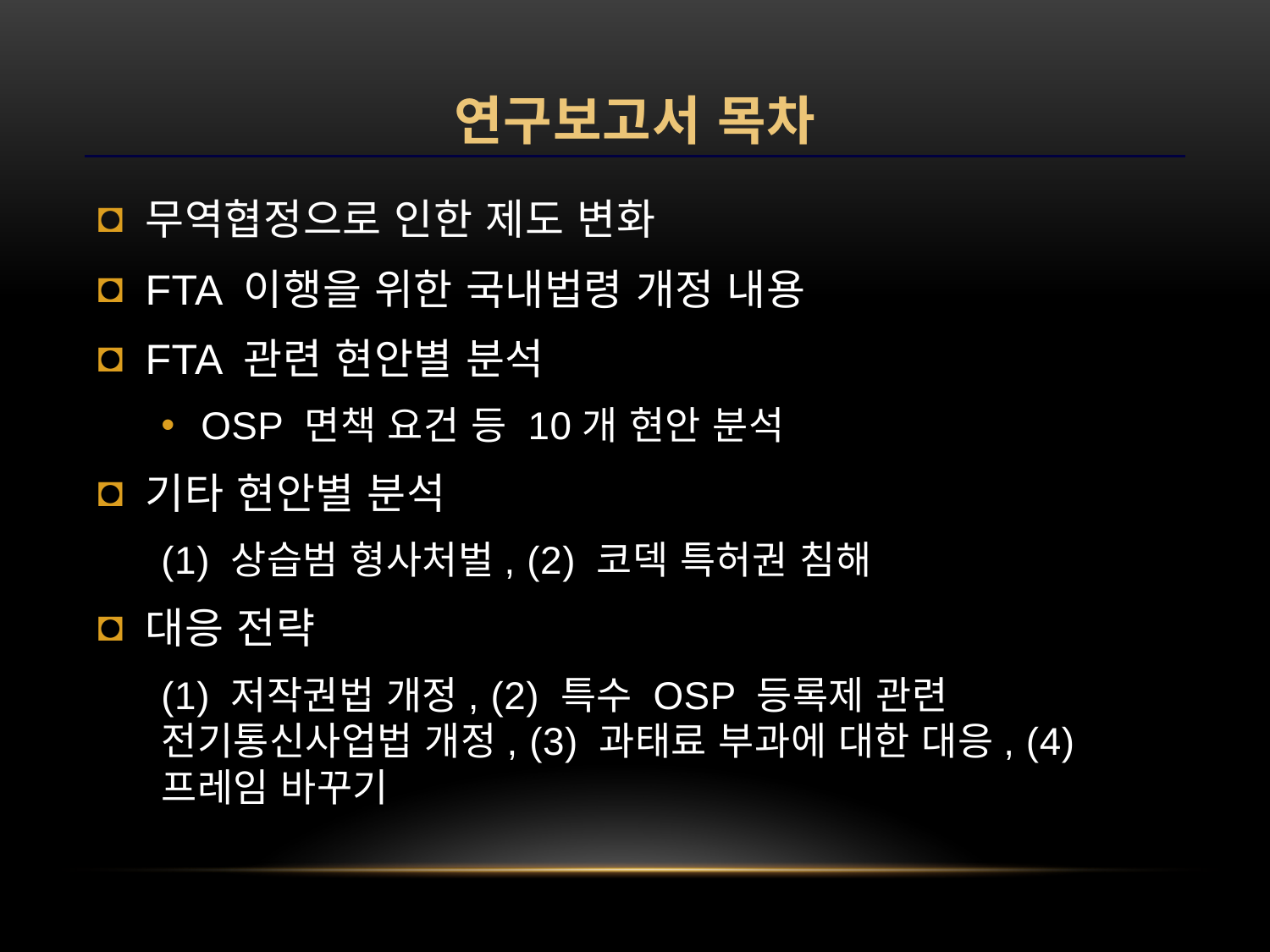

# 연구보고서 목차
무역협정으로 인한 제도 변화
FTA 이행을 위한 국내법령 개정 내용
FTA 관련 현안별 분석
OSP 면책 요건 등 10개 현안 분석
기타 현안별 분석
(1) 상습범 형사처벌, (2) 코덱 특허권 침해
대응 전략
(1) 저작권법 개정, (2) 특수 OSP 등록제 관련 전기통신사업법 개정, (3) 과태료 부과에 대한 대응, (4) 프레임 바꾸기